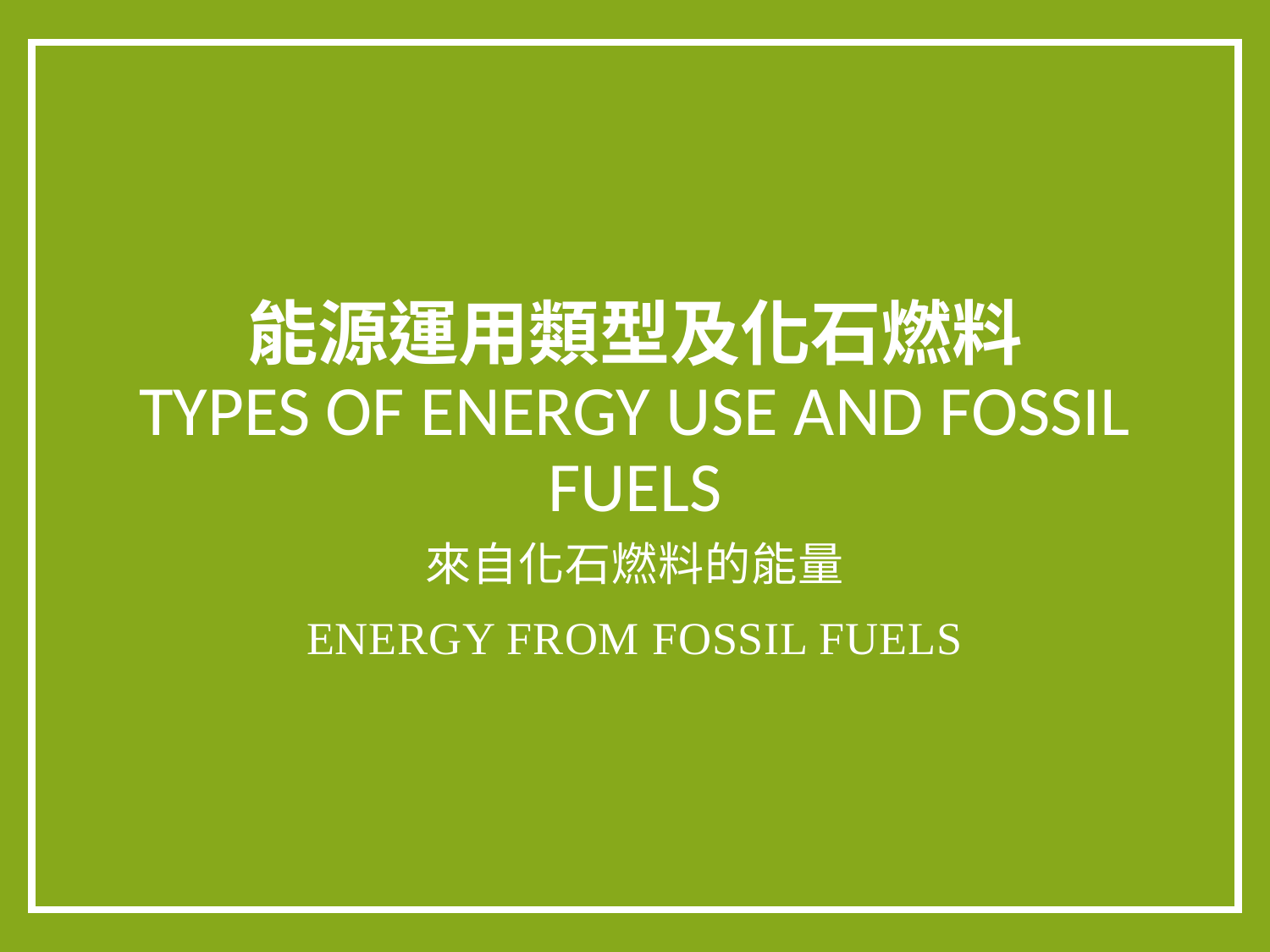

# 能源運用類型及化石燃料 Types of energy use and fossil fuels
來自化石燃料的能量
energy from fossil fuels